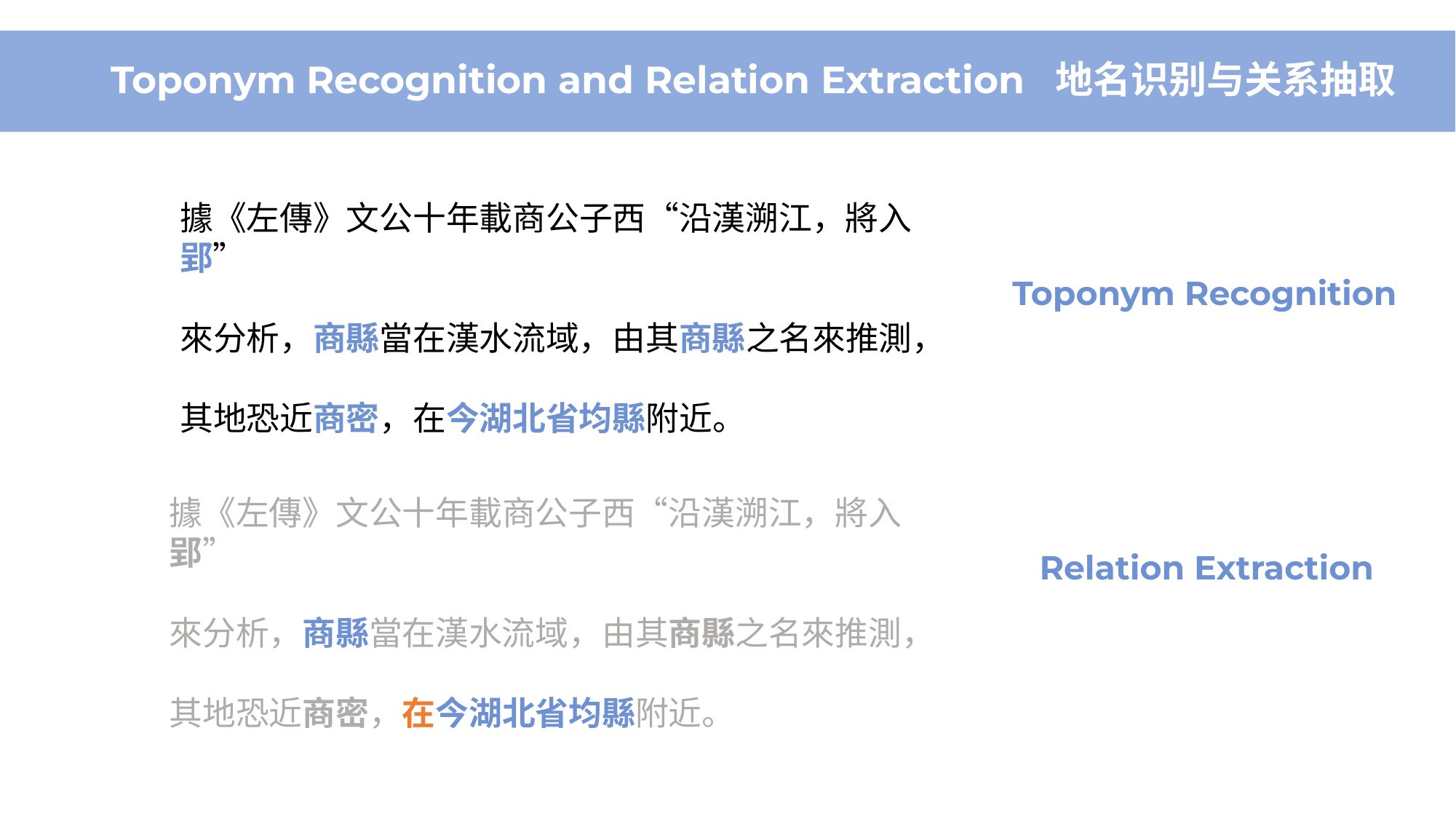

# Toponym Recognition and Relation Extraction  地名识别与关系抽取

據《左傳》文公十年載商公子西“沿漢溯江，將入郢”

來分析，商縣當在漢水流域，由其商縣之名來推測，

其地恐近商密，在今湖北省均縣附近。
Toponym Recognition
據《左傳》文公十年載商公子西“沿漢溯江，將入郢”

來分析，商縣當在漢水流域，由其商縣之名來推測，

其地恐近商密，在今湖北省均縣附近。
Relation Extraction